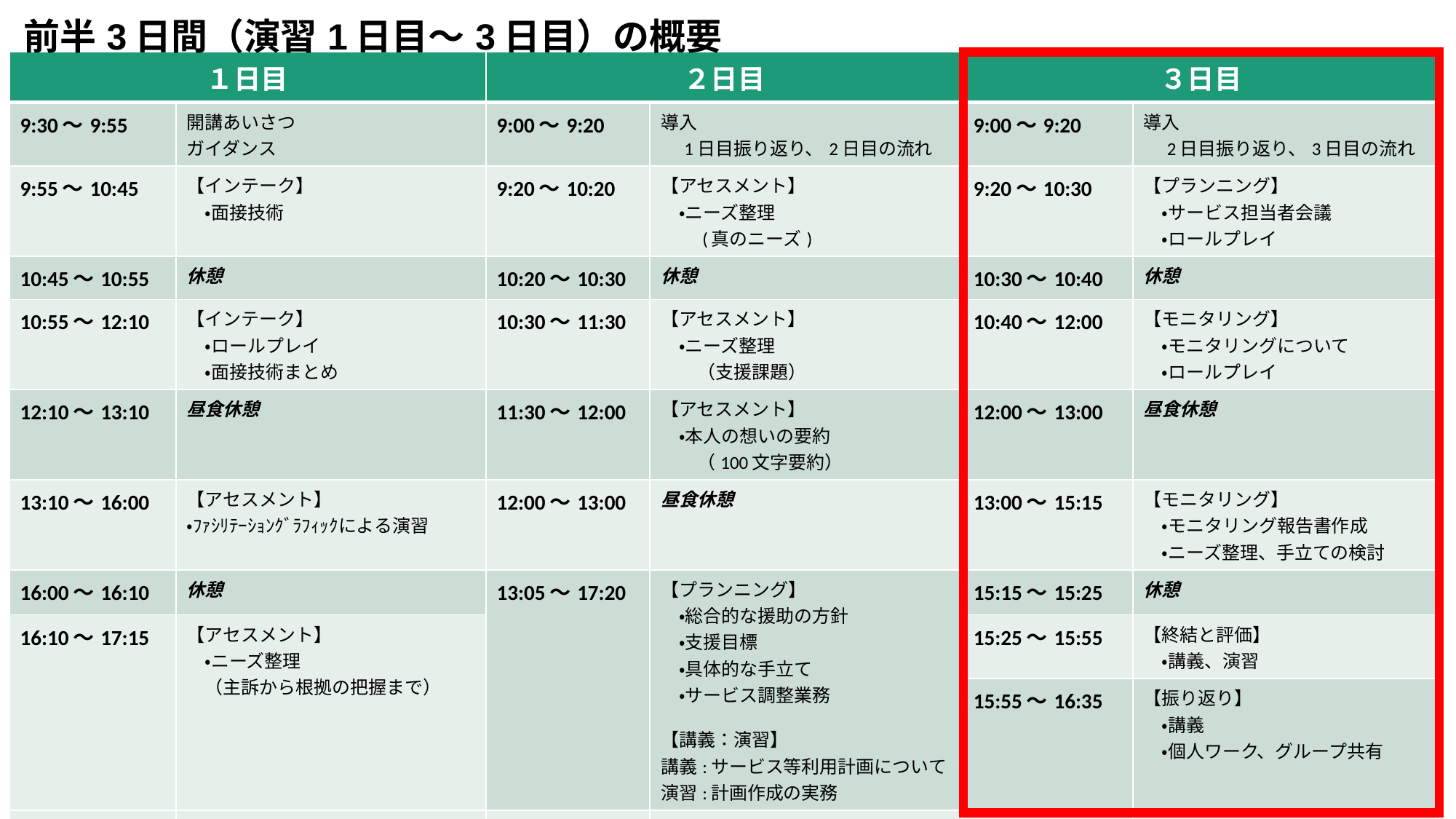

# 前半3日間（演習1日目～3日目）の概要
| １日目 |  | ２日目 |  | ３日目 |  |
| --- | --- | --- | --- | --- | --- |
| 9:30～9:55 | 開講あいさつ ガイダンス | 9:00～9:20 | 導入 　1日目振り返り、2日目の流れ | 9:00～9:20 | 導入 　2日目振り返り、3日目の流れ |
| 9:55～10:45 | 【インテーク】 　・面接技術 | 9:20～10:20 | 【アセスメント】 　・ニーズ整理 　　(真のニーズ) | 9:20～10:30 | 【プランニング】 　・サービス担当者会議 　・ロールプレイ |
| 10:45～10:55 | 休憩 | 10:20～10:30 | 休憩 | 10:30～10:40 | 休憩 |
| 10:55～12:10 | 【インテーク】 　・ロールプレイ 　・面接技術まとめ | 10:30～11:30 | 【アセスメント】 　・ニーズ整理 　　（支援課題） | 10:40～12:00 | 【モニタリング】 　・モニタリングについて 　・ロールプレイ |
| 12:10～13:10 | 昼食休憩 | 11:30～12:00 | 【アセスメント】 　・本人の想いの要約 　　（100文字要約） | 12:00～13:00 | 昼食休憩 |
| 13:10～16:00 | 【アセスメント】 ・ﾌｧｼﾘﾃｰｼｮﾝｸﾞﾗﾌｨｯｸによる演習 | 12:00～13:00 | 昼食休憩 | 13:00～15:15 | 【モニタリング】 　・モニタリング報告書作成 　・ニーズ整理、手立ての検討 |
| 16:00～16:10 | 休憩 | 13:05～17:20 | 【プランニング】 　・総合的な援助の方針 　・支援目標 　・具体的な手立て 　・サービス調整業務 【講義：演習】 講義:サービス等利用計画について 演習:計画作成の実務 | 15:15～15:25 | 休憩 |
| 16:10～17:15 | 【アセスメント】 　・ニーズ整理 　（主訴から根拠の把握まで） |  |  | 15:25～15:55 | 【終結と評価】 　・講義、演習 |
|  |  |  |  | 15:55～16:35 | 【振り返り】 　・講義 　・個人ワーク、グループ共有 |
| 17:15～17:25 | 【振り返り】 　・１日目の振り返り | 17:20～17:25 | 【振り返り】 　・２日目の振り返り | 16:35～16:55 | 実地研修②ガイダンス |
| 17:25～17:30 | 事務連絡 | 17:25～17:30 | 事務連絡 | 16:55～17:00 | 事務連絡 |

2